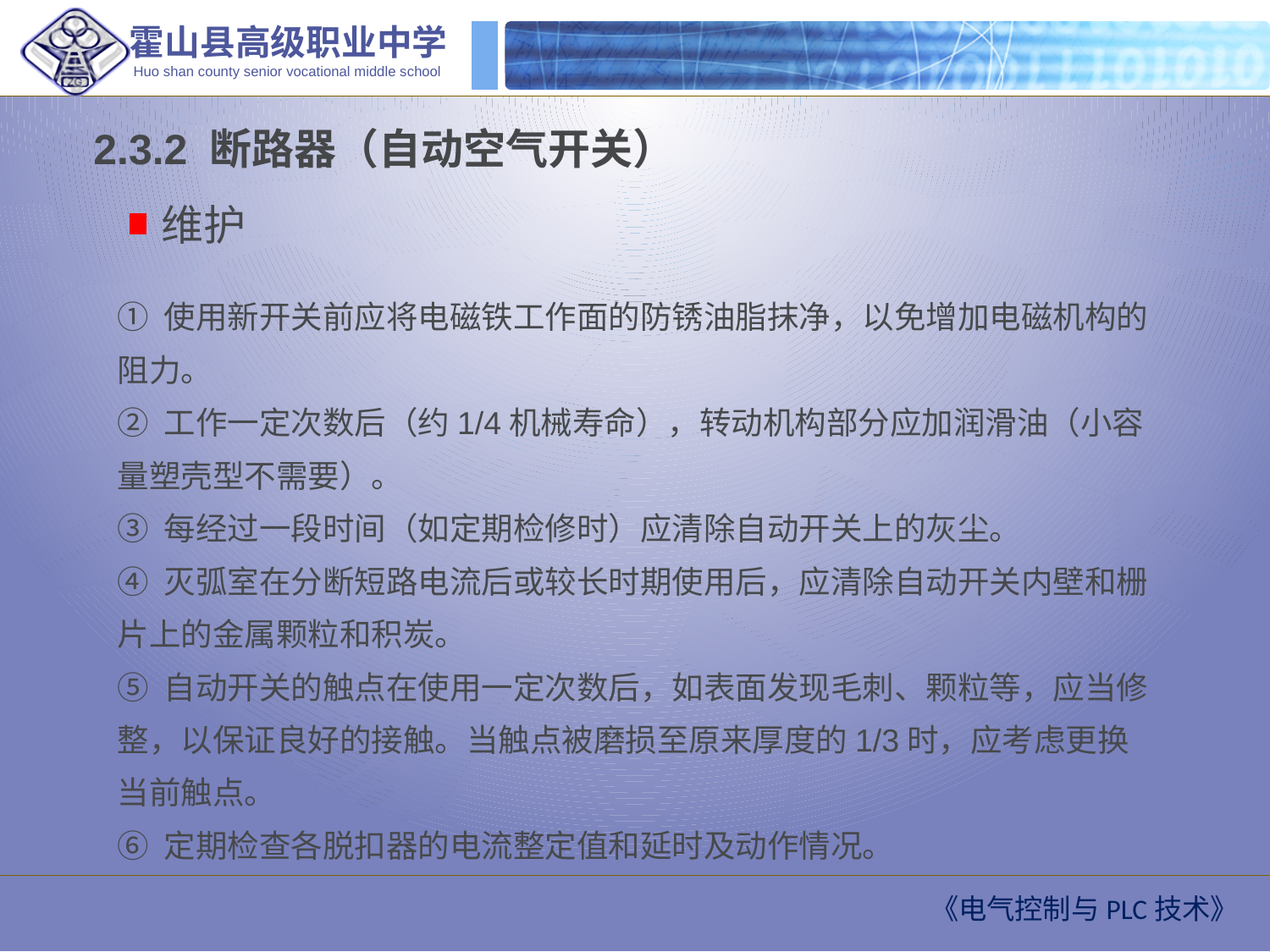

2.3.2 断路器（自动空气开关）
维护

① 使用新开关前应将电磁铁工作面的防锈油脂抹净，以免增加电磁机构的阻力。
② 工作一定次数后（约1/4机械寿命），转动机构部分应加润滑油（小容量塑壳型不需要）。
③ 每经过一段时间（如定期检修时）应清除自动开关上的灰尘。
④ 灭弧室在分断短路电流后或较长时期使用后，应清除自动开关内壁和栅片上的金属颗粒和积炭。
⑤ 自动开关的触点在使用一定次数后，如表面发现毛刺、颗粒等，应当修整，以保证良好的接触。当触点被磨损至原来厚度的1/3时，应考虑更换当前触点。
⑥ 定期检查各脱扣器的电流整定值和延时及动作情况。